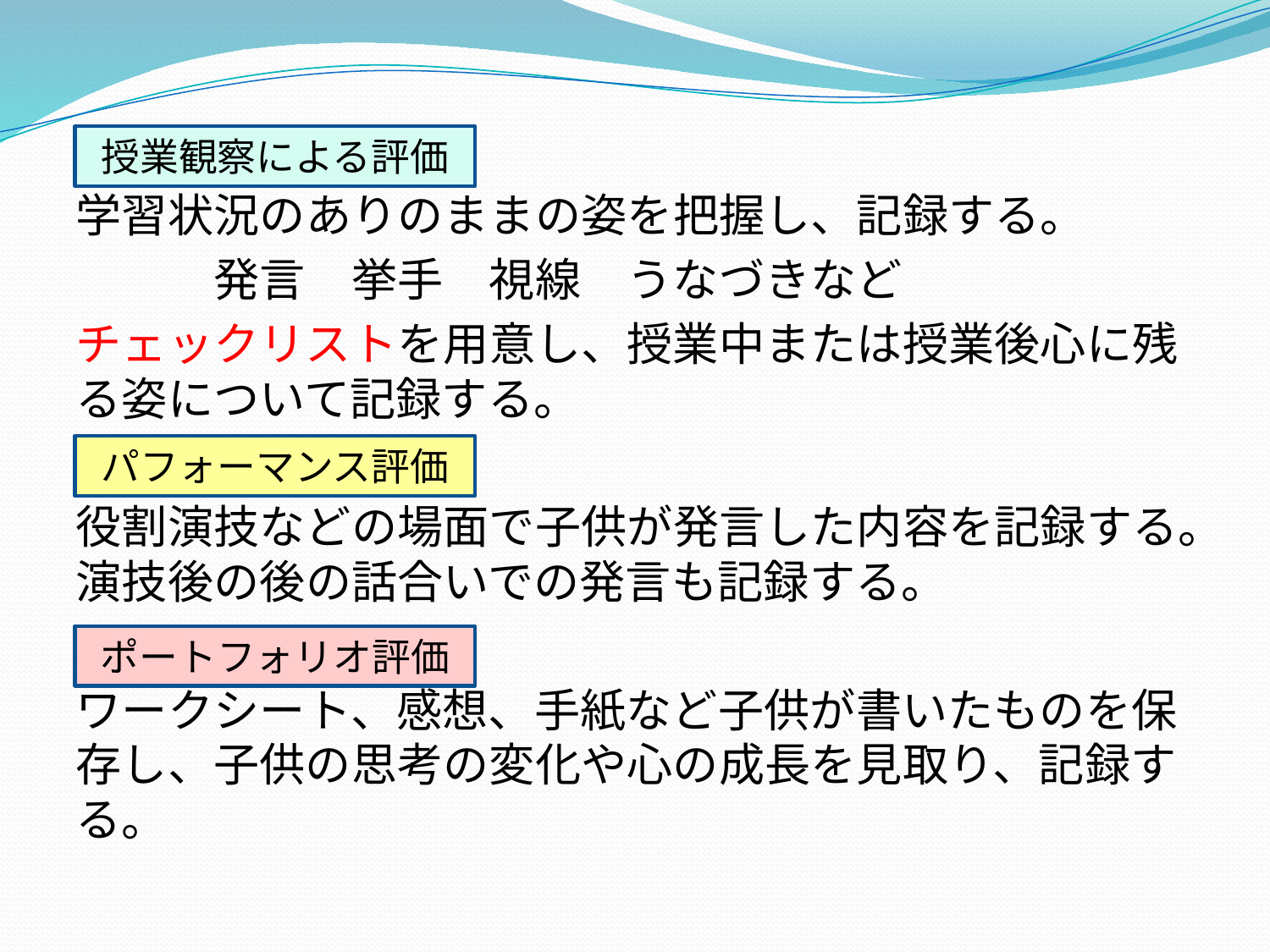

学習状況のありのままの姿を把握し、記録する。
　　　発言　挙手　視線　うなづきなど
チェックリストを用意し、授業中または授業後心に残る姿について記録する。

役割演技などの場面で子供が発言した内容を記録する。演技後の後の話合いでの発言も記録する。

ワークシート、感想、手紙など子供が書いたものを保存し、子供の思考の変化や心の成長を見取り、記録する。
授業観察による評価
パフォーマンス評価
ポートフォリオ評価